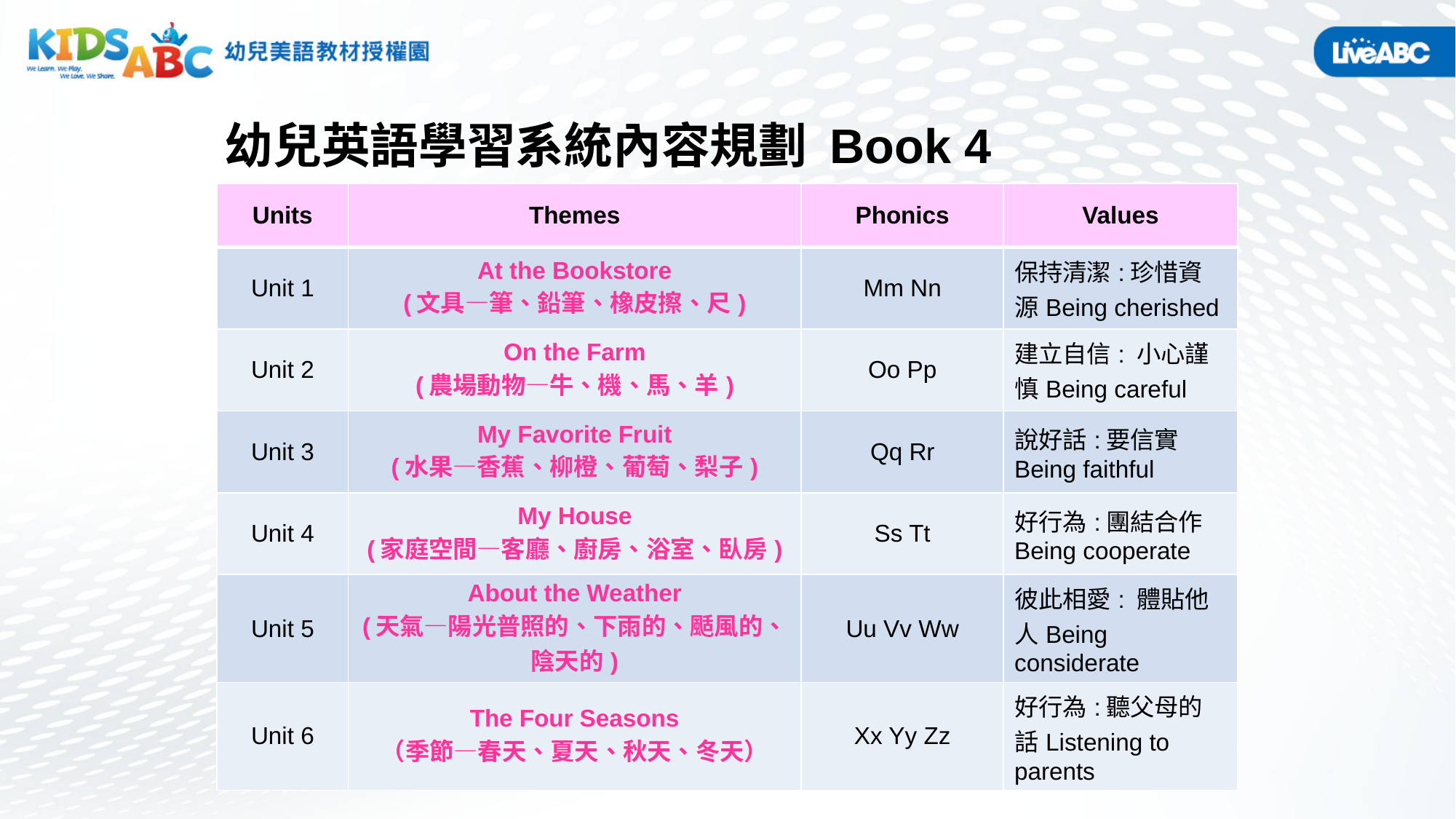

幼兒英語學習系統內容規劃 Book 4
| Units | Themes | Phonics | Values |
| --- | --- | --- | --- |
| Unit 1 | At the Bookstore (文具—筆、鉛筆、橡皮擦、尺) | Mm Nn | 保持清潔:珍惜資源Being cherished |
| Unit 2 | On the Farm (農場動物—牛、機、馬、羊) | Oo Pp | 建立自信: 小心謹慎Being careful |
| Unit 3 | My Favorite Fruit (水果—香蕉、柳橙、葡萄、梨子) | Qq Rr | 說好話:要信實Being faithful |
| Unit 4 | My House (家庭空間—客廳、廚房、浴室、臥房) | Ss Tt | 好行為:團結合作Being cooperate |
| Unit 5 | About the Weather (天氣—陽光普照的、下雨的、颳風的、陰天的) | Uu Vv Ww | 彼此相愛: 體貼他人Being considerate |
| Unit 6 | The Four Seasons （季節—春天、夏天、秋天、冬天） | Xx Yy Zz | 好行為:聽父母的話Listening to parents |